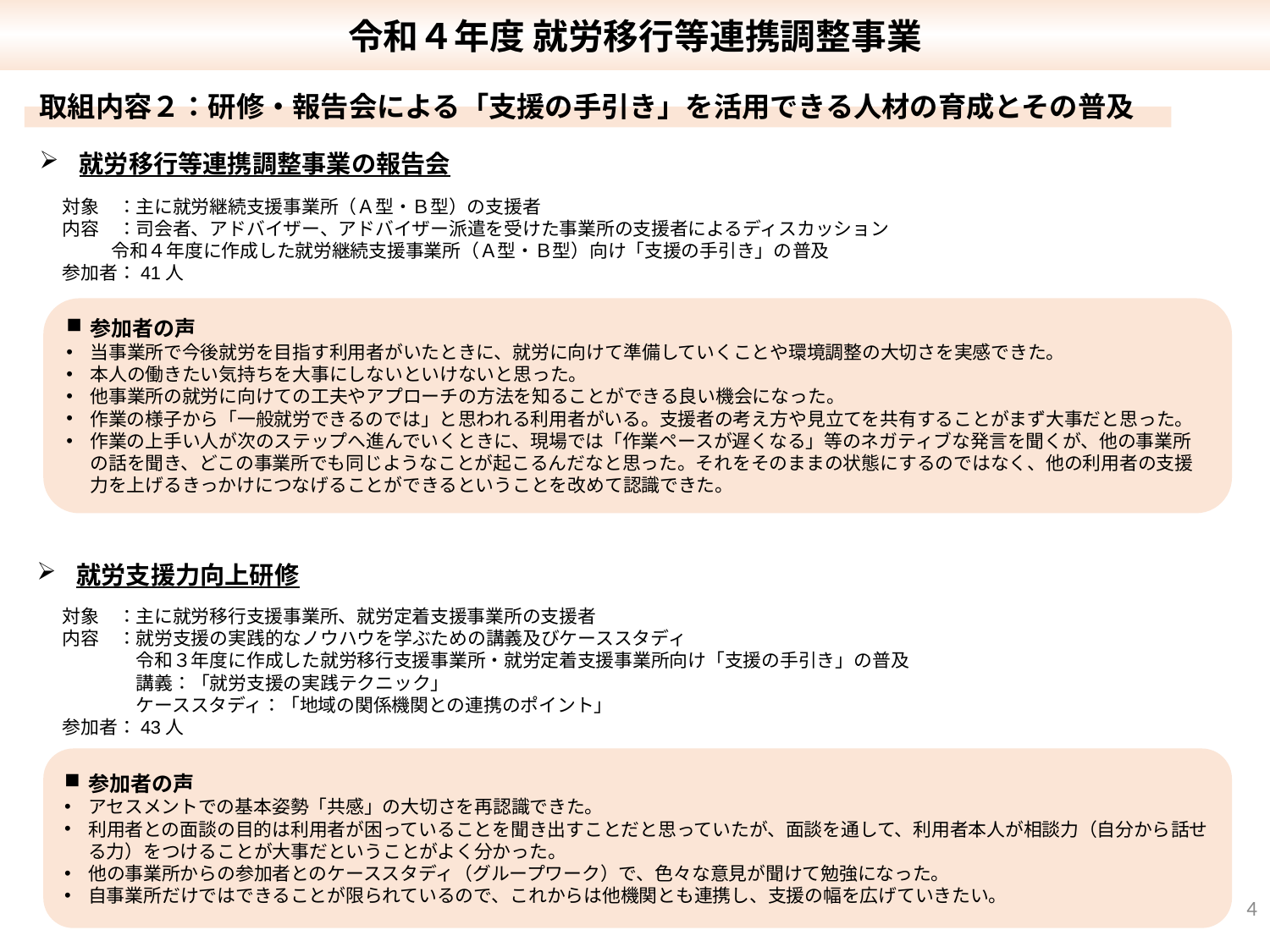

令和４年度 就労移行等連携調整事業
取組内容２：研修・報告会による「支援の手引き」を活用できる人材の育成とその普及

就労移行等連携調整事業の報告会
対象　：主に就労継続支援事業所（Ａ型・Ｂ型）の支援者
内容　：司会者、アドバイザー、アドバイザー派遣を受けた事業所の支援者によるディスカッション
           令和４年度に作成した就労継続支援事業所（Ａ型・Ｂ型）向け「支援の手引き」の普及
参加者：41人
参加者の声
当事業所で今後就労を目指す利用者がいたときに、就労に向けて準備していくことや環境調整の大切さを実感できた。
本人の働きたい気持ちを大事にしないといけないと思った。
他事業所の就労に向けての工夫やアプローチの方法を知ることができる良い機会になった。
作業の様子から「一般就労できるのでは」と思われる利用者がいる。支援者の考え方や見立てを共有することがまず大事だと思った。
作業の上手い人が次のステップへ進んでいくときに、現場では「作業ペースが遅くなる」等のネガティブな発言を聞くが、他の事業所の話を聞き、どこの事業所でも同じようなことが起こるんだなと思った。それをそのままの状態にするのではなく、他の利用者の支援力を上げるきっかけにつなげることができるということを改めて認識できた。
就労支援力向上研修
対象　：主に就労移行支援事業所、就労定着支援事業所の支援者
内容　：就労支援の実践的なノウハウを学ぶための講義及びケーススタディ
　　　　令和３年度に作成した就労移行支援事業所・就労定着支援事業所向け「支援の手引き」の普及
　　　　講義：「就労支援の実践テクニック」
　　　　ケーススタディ：「地域の関係機関との連携のポイント」
参加者：43人
参加者の声
アセスメントでの基本姿勢「共感」の大切さを再認識できた。
利用者との面談の目的は利用者が困っていることを聞き出すことだと思っていたが、面談を通して、利用者本人が相談力（自分から話せる力）をつけることが大事だということがよく分かった。
他の事業所からの参加者とのケーススタディ（グループワーク）で、色々な意見が聞けて勉強になった。
自事業所だけではできることが限られているので、これからは他機関とも連携し、支援の幅を広げていきたい。
4